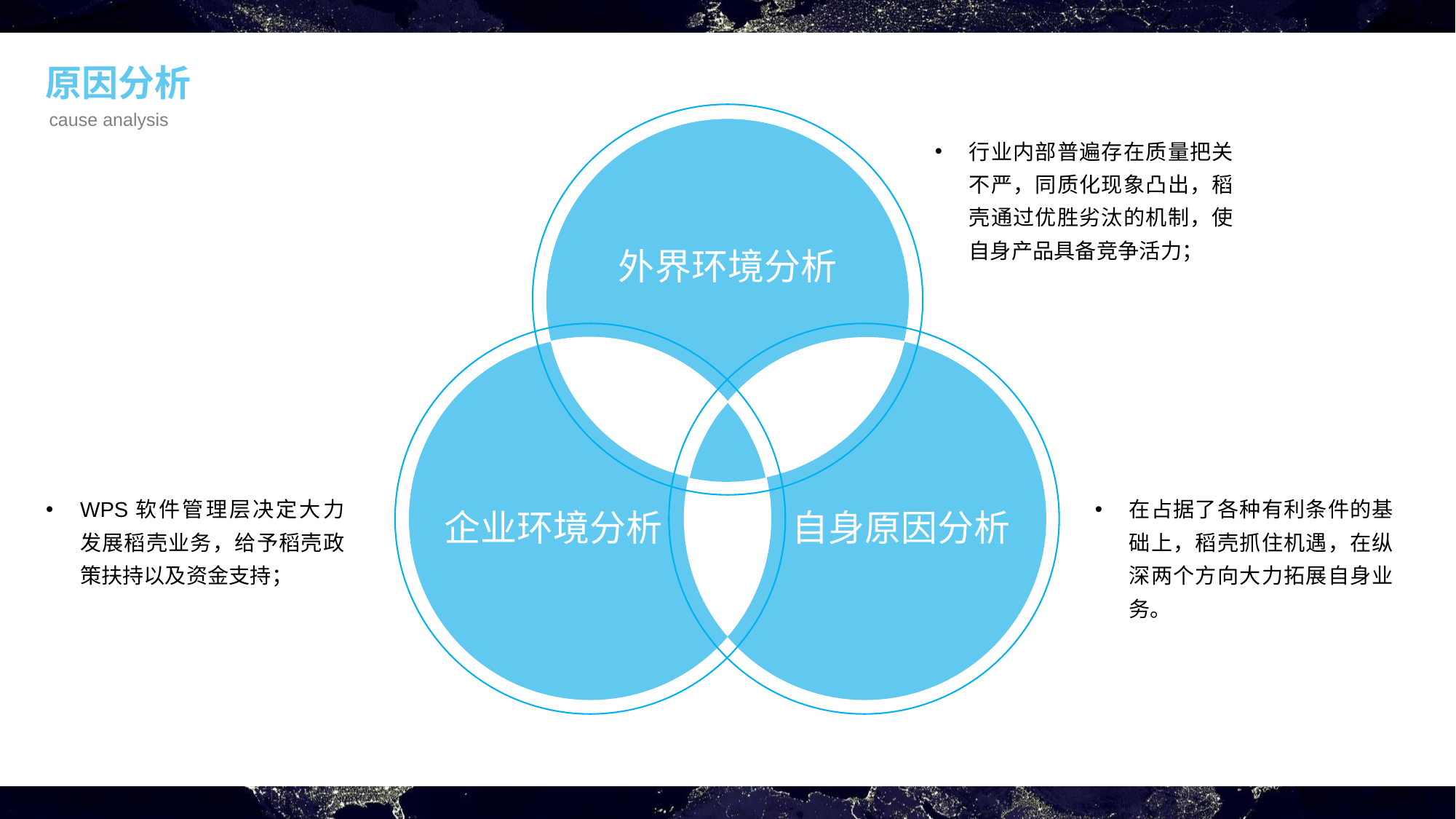

原因分析
cause analysis

行业内部普遍存在质量把关不严，同质化现象凸出，稻壳通过优胜劣汰的机制，使自身产品具备竞争活力；
外界环境分析
WPS软件管理层决定大力发展稻壳业务，给予稻壳政策扶持以及资金支持；
在占据了各种有利条件的基础上，稻壳抓住机遇，在纵深两个方向大力拓展自身业务。
企业环境分析
自身原因分析